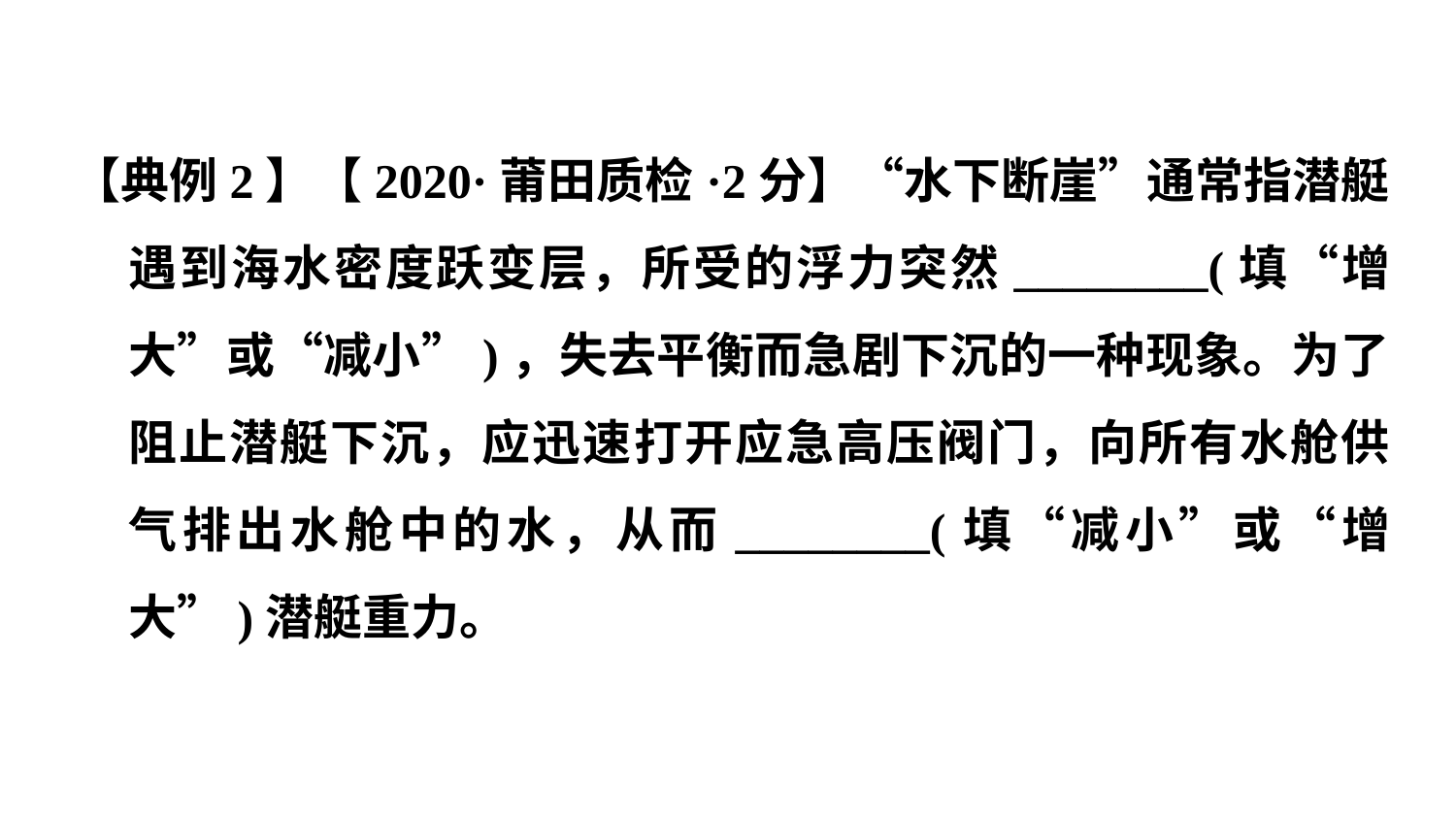

【典例2】【2020·莆田质检·2分】“水下断崖”通常指潜艇遇到海水密度跃变层，所受的浮力突然________(填“增大”或“减小”)，失去平衡而急剧下沉的一种现象。为了阻止潜艇下沉，应迅速打开应急高压阀门，向所有水舱供气排出水舱中的水，从而________(填“减小”或“增大”)潜艇重力。